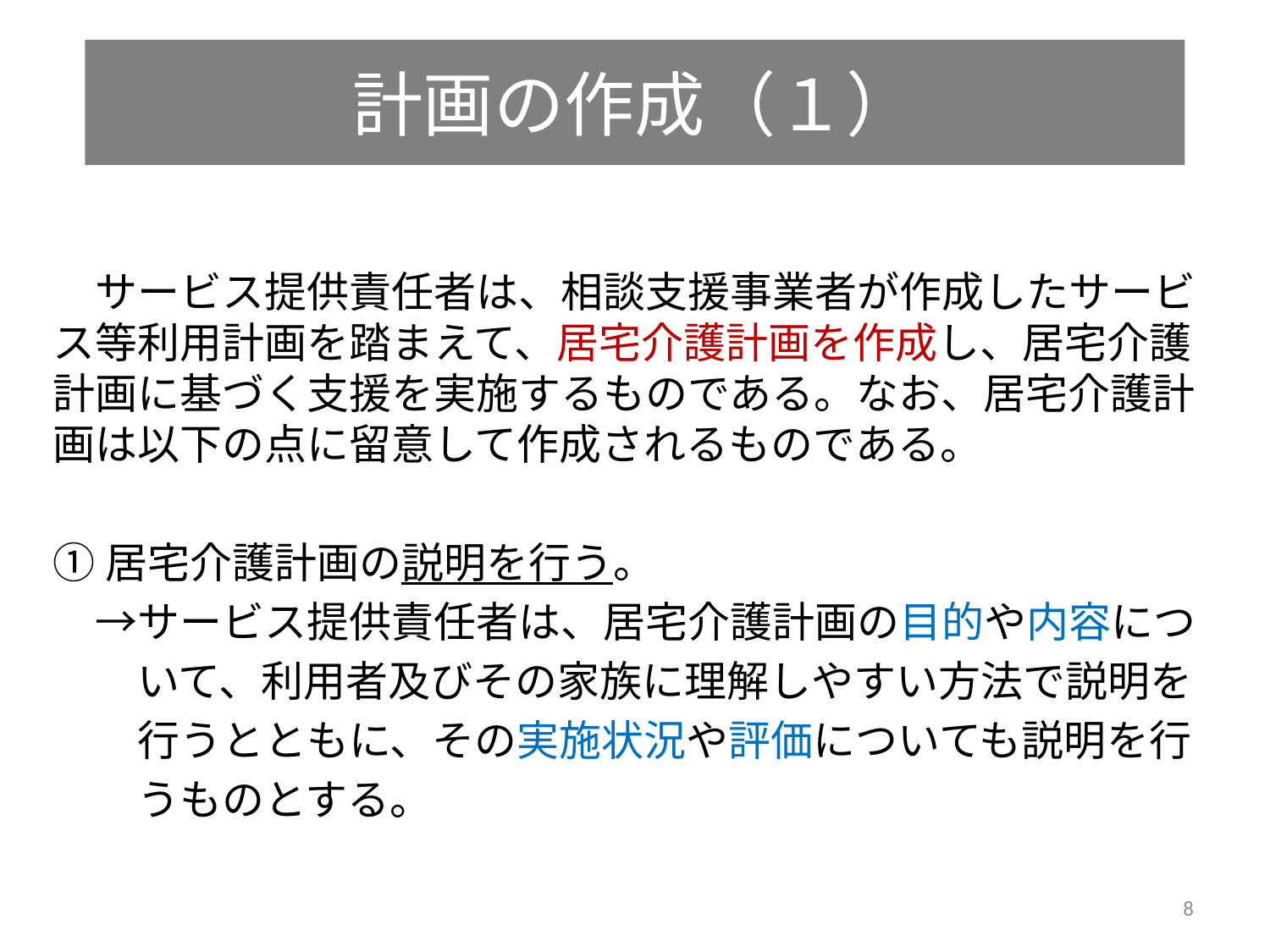

計画の作成（１）

　サービス提供責任者は、相談支援事業者が作成したサービス等利用計画を踏まえて、居宅介護計画を作成し、居宅介護計画に基づく支援を実施するものである。なお、居宅介護計画は以下の点に留意して作成されるものである。

①居宅介護計画の説明を行う。
　→サービス提供責任者は、居宅介護計画の目的や内容につ
　　いて、利用者及びその家族に理解しやすい方法で説明を
　　行うとともに、その実施状況や評価についても説明を行
　　うものとする。
8